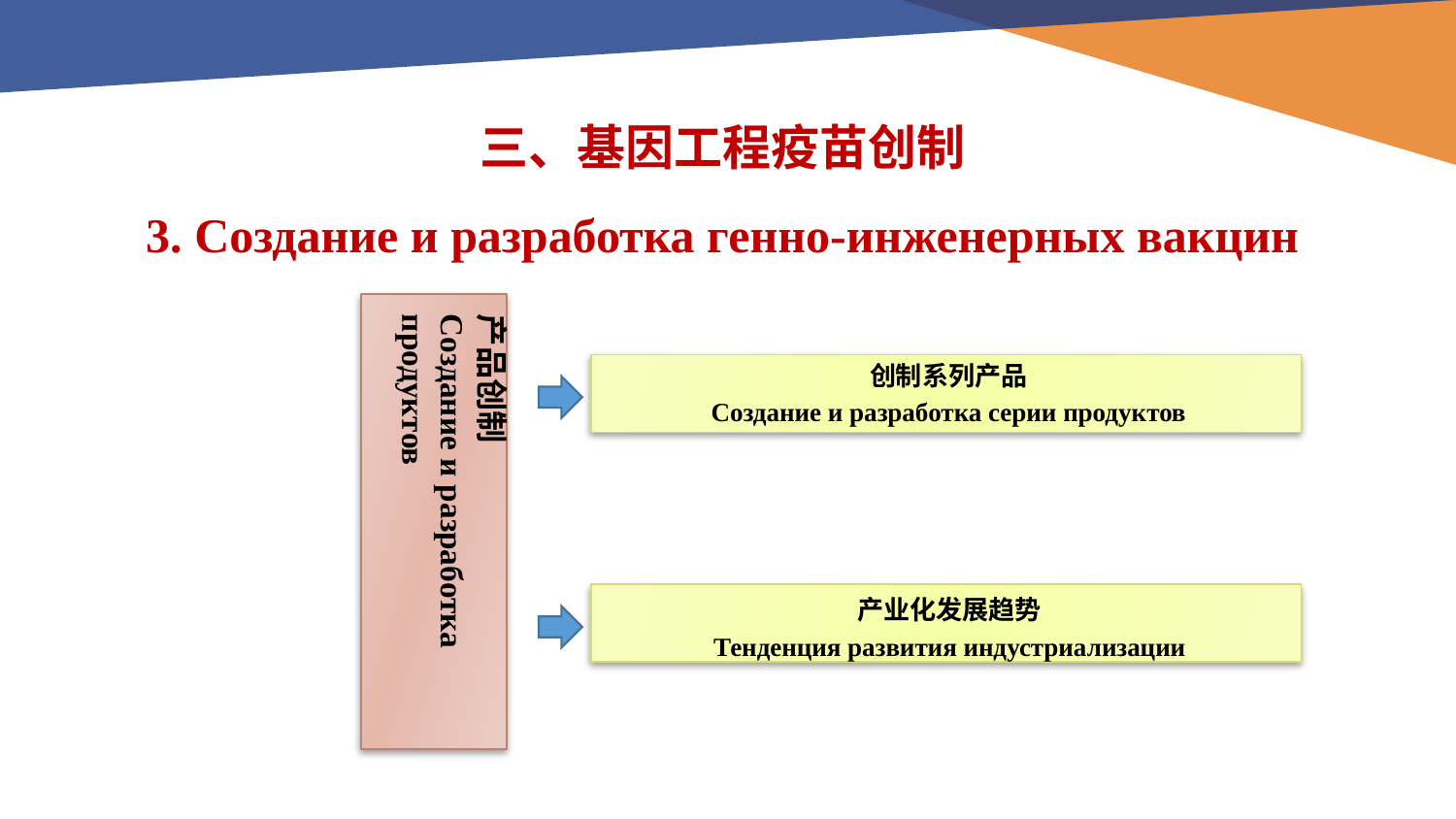

三、基因工程疫苗创制
3. Создание и разработка генно-инженерных вакцин

产品创制
Создание и разработка продуктов
创制系列产品
Создание и разработка серии продуктов

产业化发展趋势
Тенденция развития индустриализации